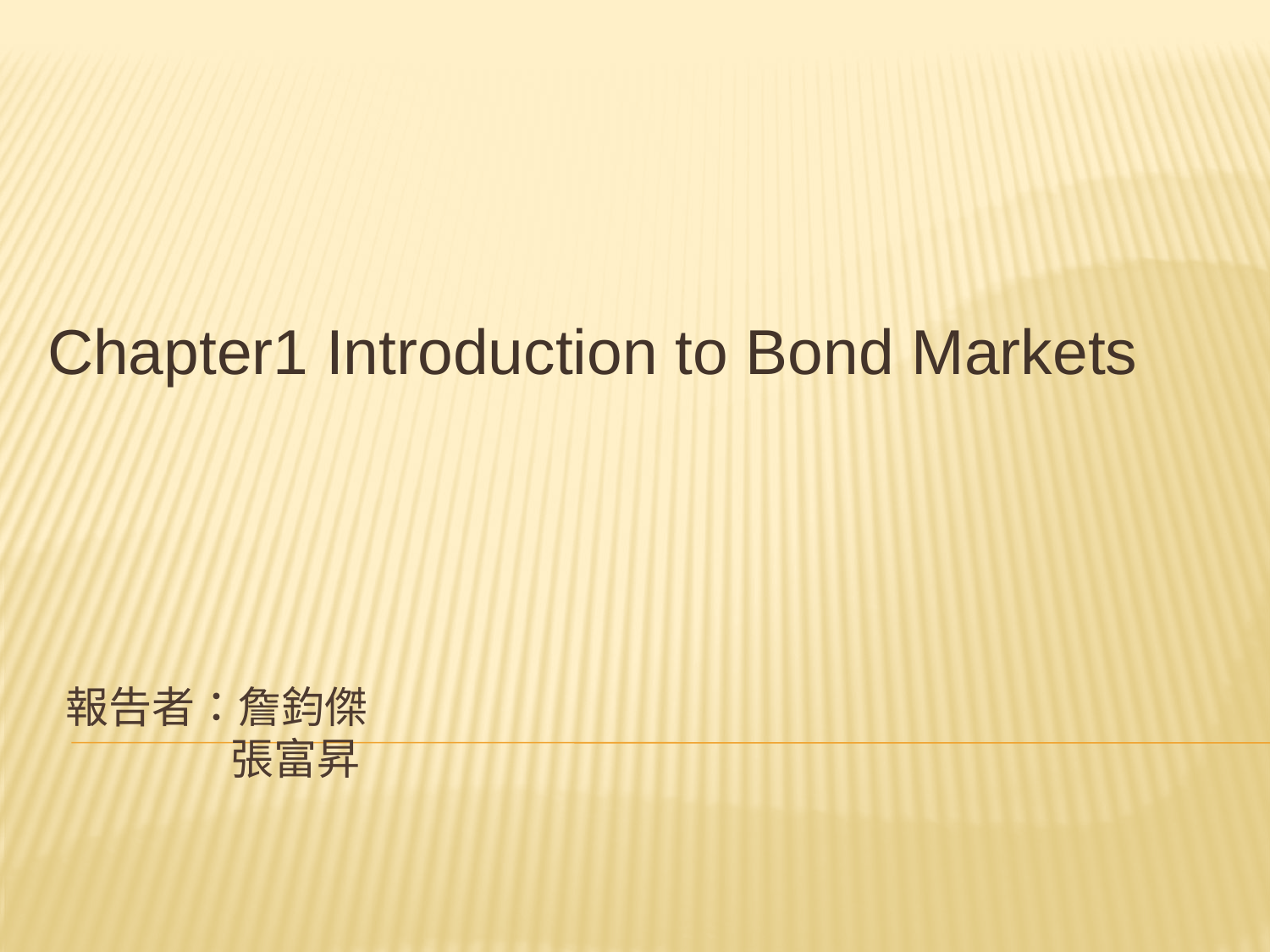

Chapter1 Introduction to Bond Markets
# 報告者：詹鈞傑 張富昇